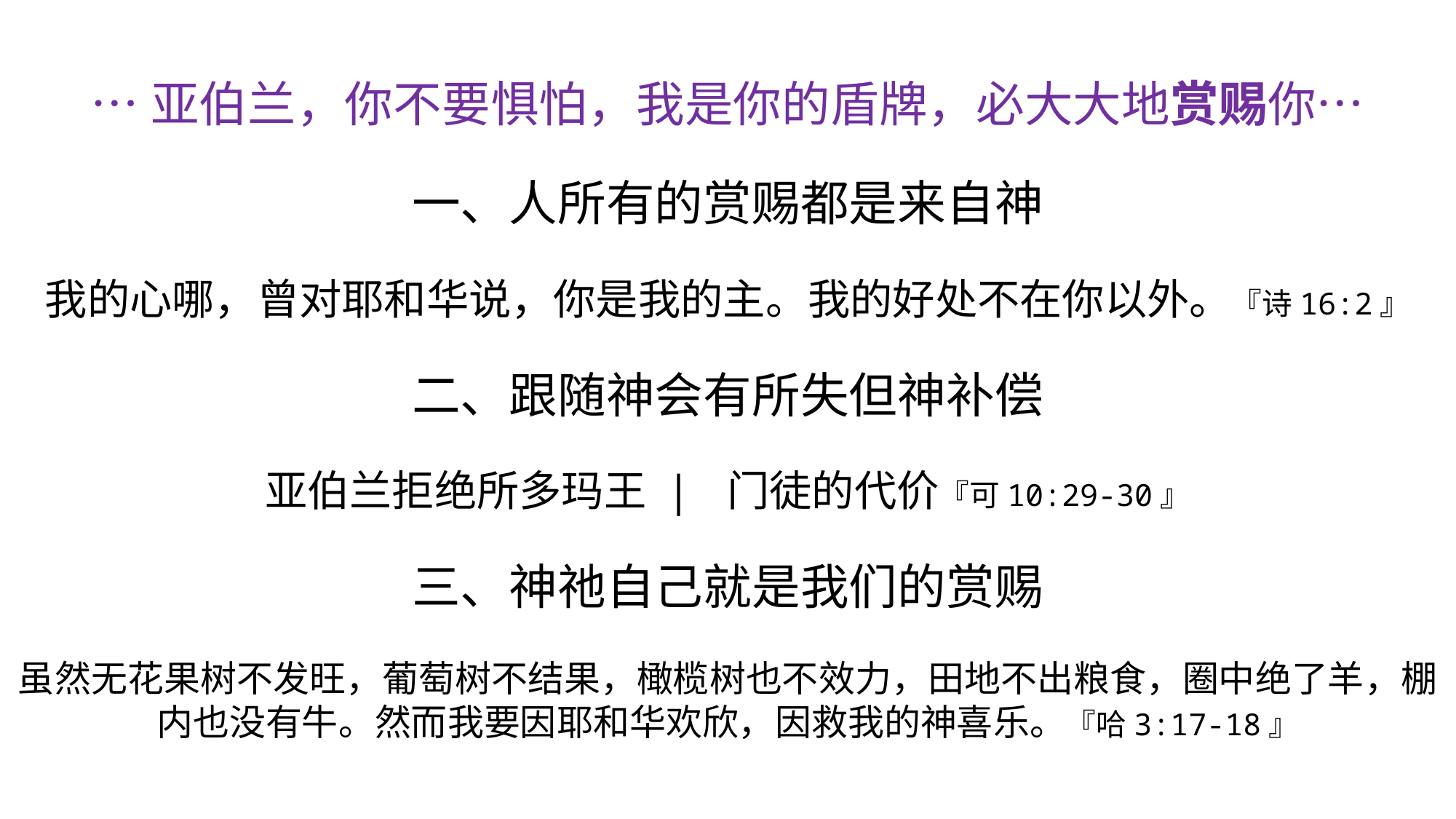

…亚伯兰，你不要惧怕，我是你的盾牌，必大大地赏赐你…
一、人所有的赏赐都是来自神
我的心哪，曾对耶和华说，你是我的主。我的好处不在你以外。『诗16:2』
二、跟随神会有所失但神补偿
亚伯兰拒绝所多玛王 | 门徒的代价『可10:29-30』
三、神祂自己就是我们的赏赐
虽然无花果树不发旺，葡萄树不结果，橄榄树也不效力，田地不出粮食，圈中绝了羊，棚内也没有牛。然而我要因耶和华欢欣，因救我的神喜乐。『哈3:17-18』